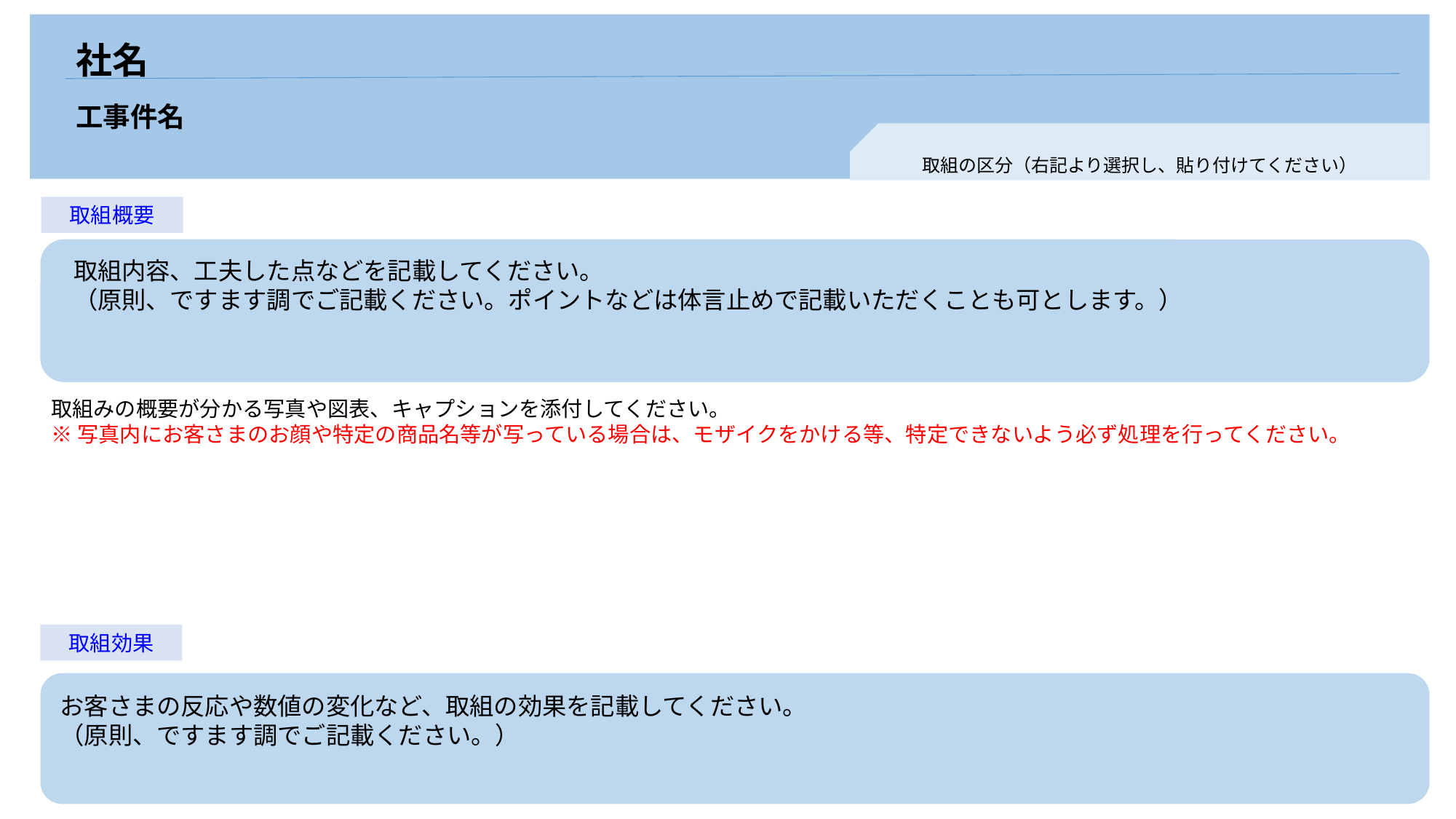

社名

工事件名

【取組の区分　(以下、3つのうちから1つを選択してください）】

（１）工事情報のＰＲ
取組の区分（右記より選択し、貼り付けてください）
（２）地域への配慮配慮
取組概要

（１）工事情報のＰＲ及び（２）地域への配慮
取組内容、工夫した点などを記載してください。
（原則、ですます調でご記載ください。ポイントなどは体言止めで記載いただくことも可とします。）

※1つの取組で（１）と（２）両方に当てはまる場合には最下段の「（１）及び（２）」を選択してください。
（１）と（２）、それぞれ別の取組の場合には、２枚応募用紙をご提出ください。
取組みの概要が分かる写真や図表、キャプションを添付してください。
※写真内にお客さまのお顔や特定の商品名等が写っている場合は、モザイクをかける等、特定できないよう必ず処理を行ってください。
【注意】
・スライドのサイズは「ワイド（１６：９）」となっています。変更しないでください。

・字体やフォントの大きさは変更しないでください。（赤字や太字にしていただく等、ポイントを強調していただくことは問題ありません。）
取組効果

お客さまの反応や数値の変化など、取組の効果を記載してください。
（原則、ですます調でご記載ください。）